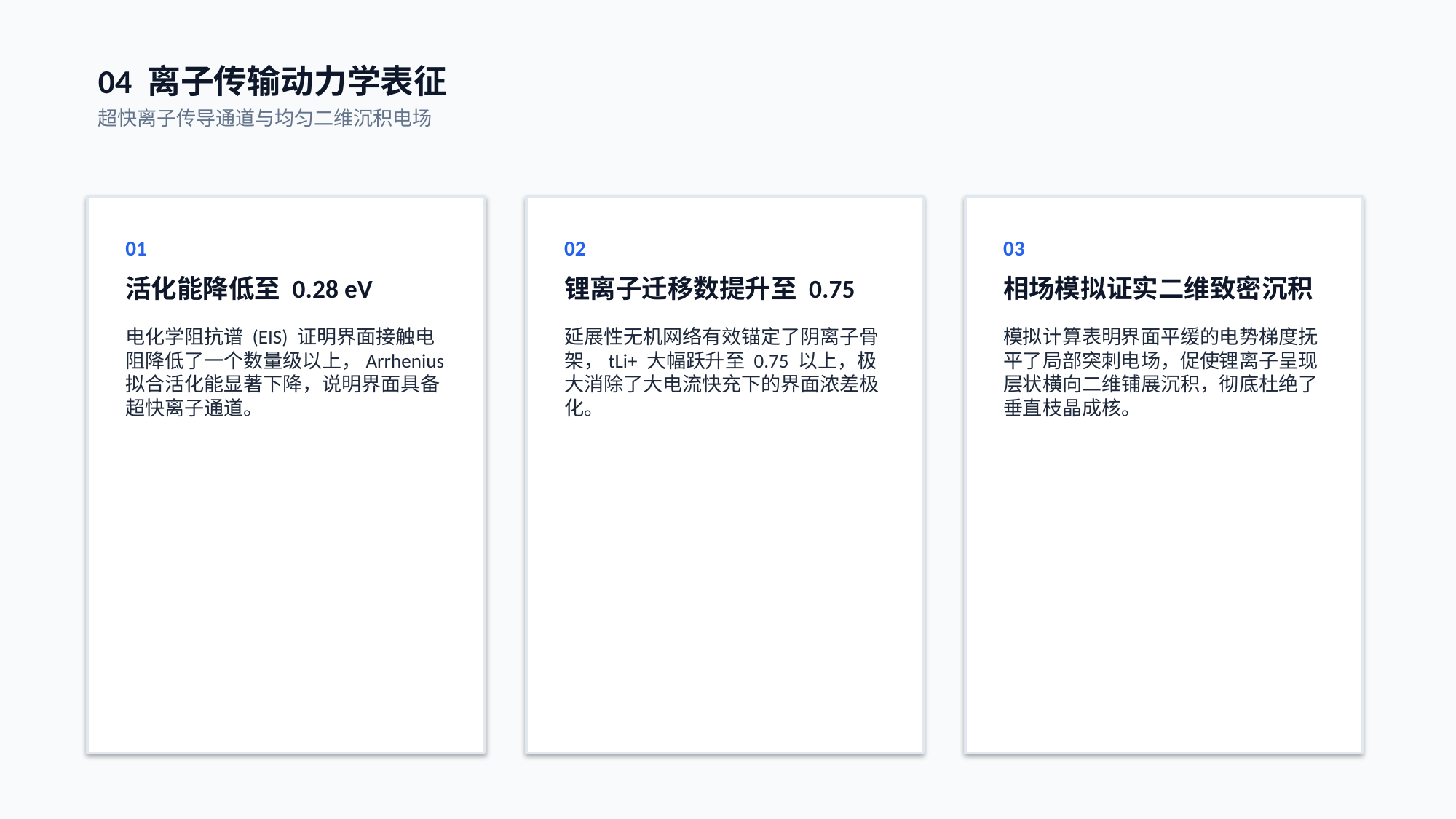

04 离子传输动力学表征
超快离子传导通道与均匀二维沉积电场

01
活化能降低至 0.28 eV
电化学阻抗谱 (EIS) 证明界面接触电阻降低了一个数量级以上，Arrhenius 拟合活化能显著下降，说明界面具备超快离子通道。
02
锂离子迁移数提升至 0.75
延展性无机网络有效锚定了阴离子骨架，tLi+ 大幅跃升至 0.75 以上，极大消除了大电流快充下的界面浓差极化。
03
相场模拟证实二维致密沉积
模拟计算表明界面平缓的电势梯度抚平了局部突刺电场，促使锂离子呈现层状横向二维铺展沉积，彻底杜绝了垂直枝晶成核。